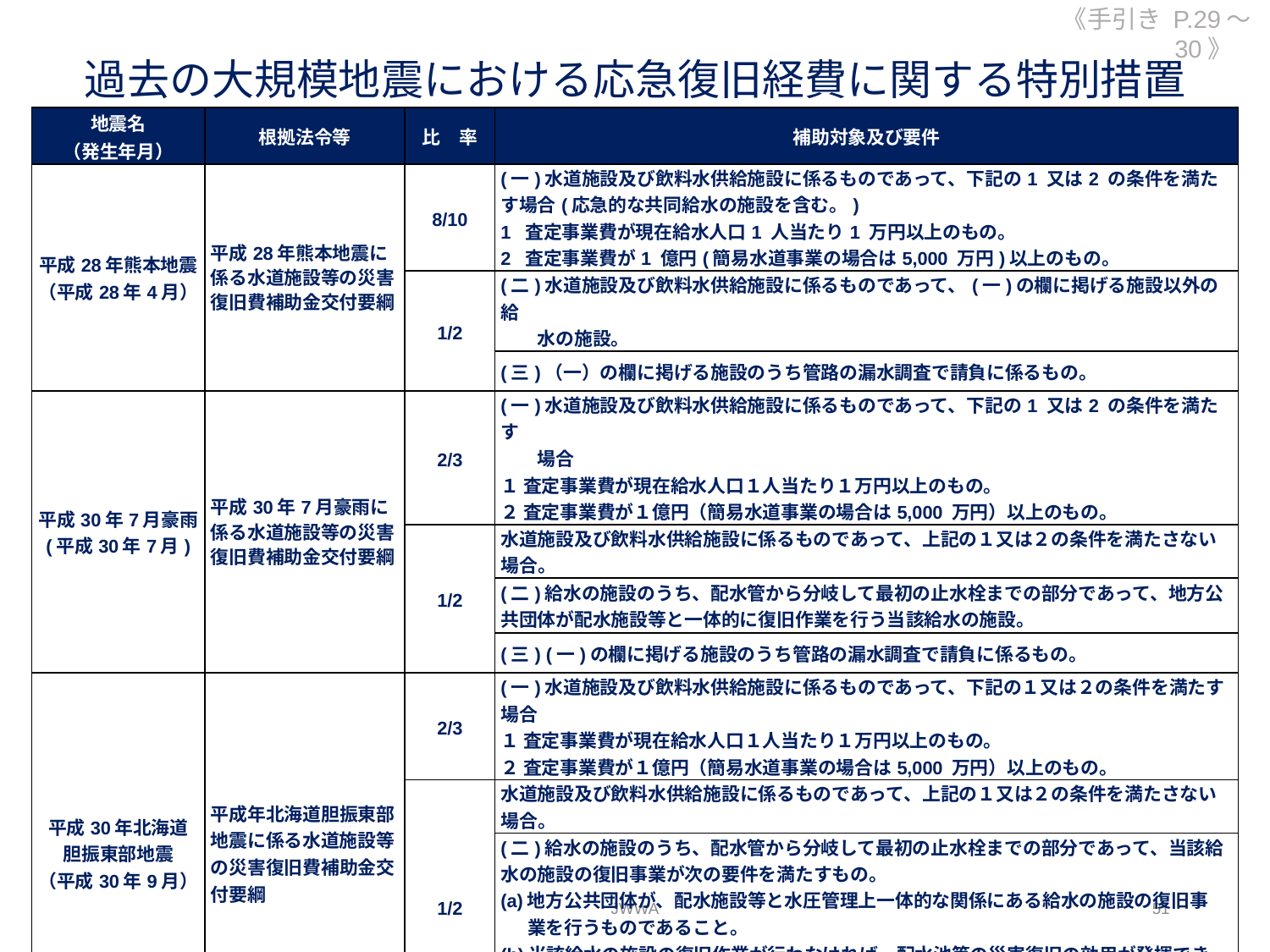

《手引き P.29～30》
# 過去の大規模地震における応急復旧経費に関する特別措置
| 地震名 （発生年月） | 根拠法令等 | 比　率 | 補助対象及び要件 |
| --- | --- | --- | --- |
| 平成28年熊本地震 （平成28年4月） | 平成28年熊本地震に係る水道施設等の災害復旧費補助金交付要綱 | 8/10 | (一)水道施設及び飲料水供給施設に係るものであって、下記の1 又は2 の条件を満たす場合(応急的な共同給水の施設を含む。) 1 査定事業費が現在給水人口1 人当たり1 万円以上のもの。 2 査定事業費が1 億円(簡易水道事業の場合は5,000 万円)以上のもの。 |
|  |  | 1/2 | (二)水道施設及び飲料水供給施設に係るものであって、(一)の欄に掲げる施設以外の給 　　水の施設。 |
|  |  |  | (三)（一）の欄に掲げる施設のうち管路の漏水調査で請負に係るもの。 |
| 平成30年7月豪雨 (平成30年7月) | 平成30年7月豪雨に係る水道施設等の災害復旧費補助金交付要綱 | 2/3 | (一)水道施設及び飲料水供給施設に係るものであって、下記の1 又は2 の条件を満たす 　　場合 １ 査定事業費が現在給水人口１人当たり１万円以上のもの。 ２ 査定事業費が１億円（簡易水道事業の場合は5,000 万円）以上のもの。 |
|  |  | 1/2 | 水道施設及び飲料水供給施設に係るものであって、上記の１又は２の条件を満たさない場合。 |
|  |  |  | (二)給水の施設のうち、配水管から分岐して最初の止水栓までの部分であって、地方公共団体が配水施設等と一体的に復旧作業を行う当該給水の施設。 |
|  |  |  | (三) (一)の欄に掲げる施設のうち管路の漏水調査で請負に係るもの。 |
| 平成30年北海道 胆振東部地震 （平成30年9月） | 平成年北海道胆振東部地震に係る水道施設等の災害復旧費補助金交付要綱 | 2/3 | (一)水道施設及び飲料水供給施設に係るものであって、下記の１又は２の条件を満たす場合 １ 査定事業費が現在給水人口１人当たり１万円以上のもの。 ２ 査定事業費が１億円（簡易水道事業の場合は5,000 万円）以上のもの。 |
|  |  | 1/2 | 水道施設及び飲料水供給施設に係るものであって、上記の１又は２の条件を満たさない場合。 |
|  |  |  | (二)給水の施設のうち、配水管から分岐して最初の止水栓までの部分であって、当該給水の施設の復旧事業が次の要件を満たすもの。 (a)地方公共団体が、配水施設等と水圧管理上一体的な関係にある給水の施設の復旧事 　 業を行うものであること。 (b)当該給水の施設の復旧作業が行わなければ、配水池等の災害復旧の効用が発揮でき 　 ない場合であること。 |
|  |  |  | (三) (一)の欄に掲げる施設のうち管路の漏水調査で請負に係るもの。 |
JWWA
51